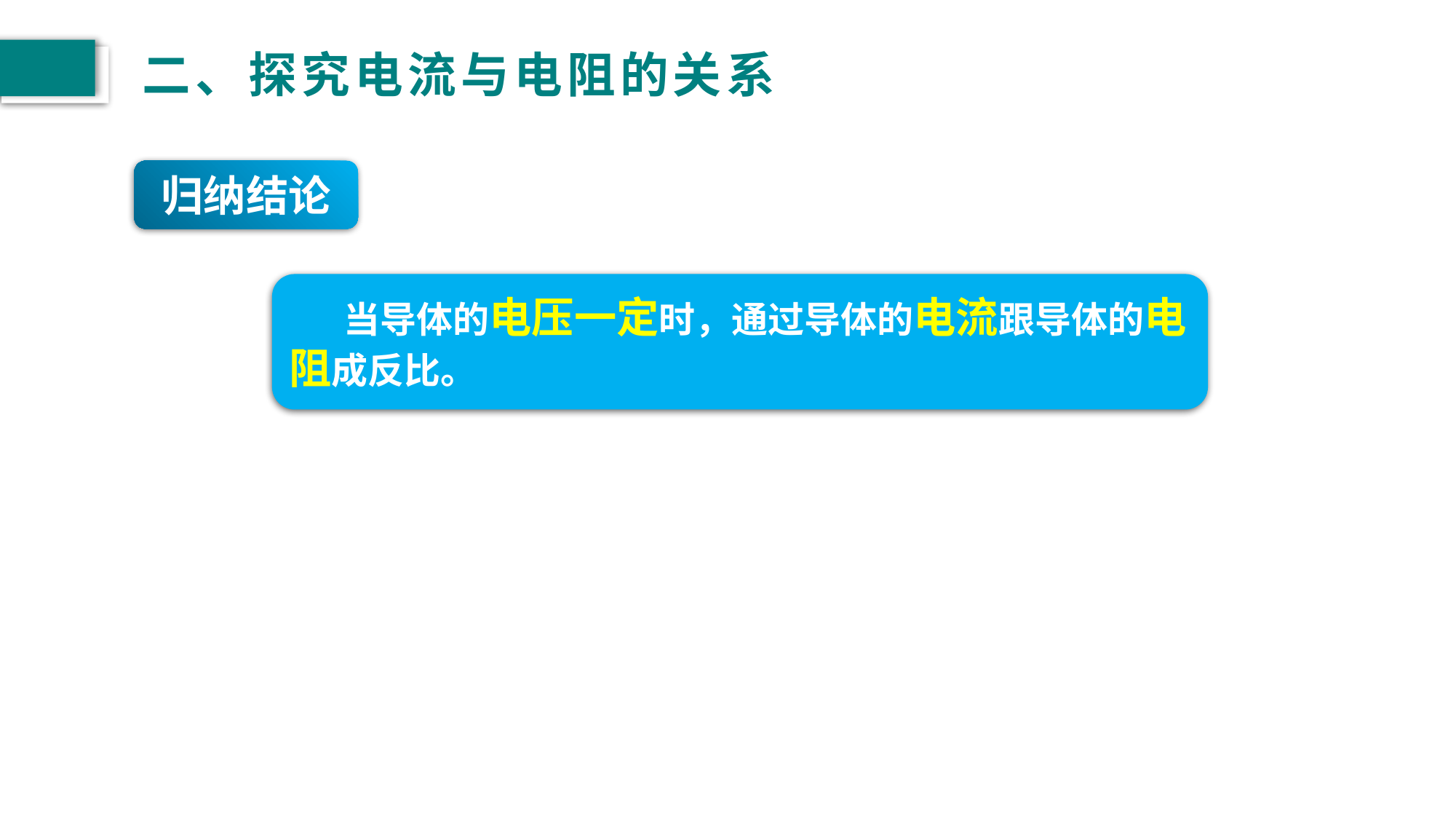

# 二、探究电流与电阻的关系
归纳结论
当导体的电压一定时，通过导体的电流跟导体的电阻成反比。